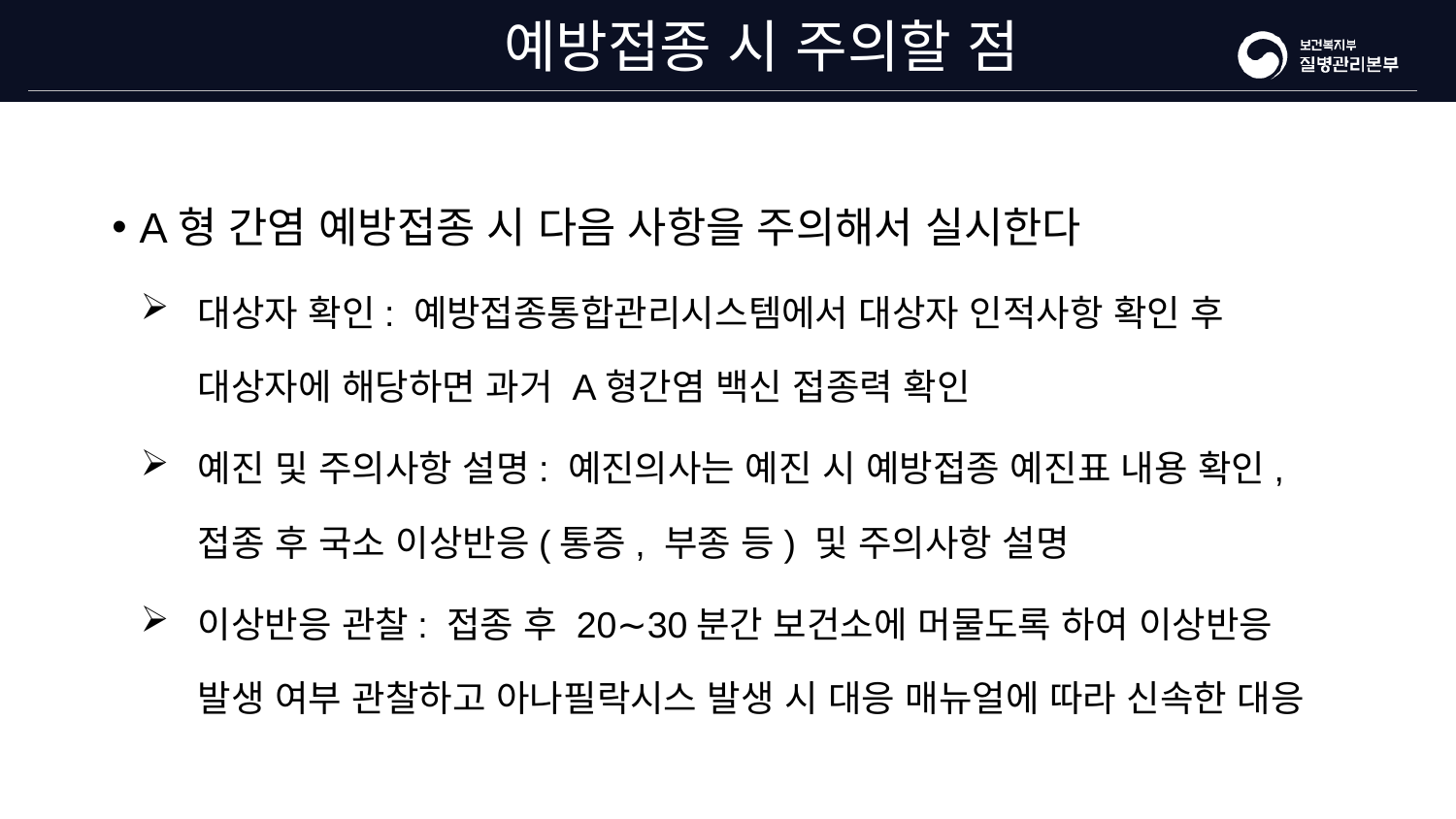

# 예방접종 시 주의할 점
A형 간염 예방접종 시 다음 사항을 주의해서 실시한다
대상자 확인: 예방접종통합관리시스템에서 대상자 인적사항 확인 후 대상자에 해당하면 과거 A형간염 백신 접종력 확인
예진 및 주의사항 설명: 예진의사는 예진 시 예방접종 예진표 내용 확인, 접종 후 국소 이상반응(통증, 부종 등) 및 주의사항 설명
이상반응 관찰: 접종 후 20∼30분간 보건소에 머물도록 하여 이상반응 발생 여부 관찰하고 아나필락시스 발생 시 대응 매뉴얼에 따라 신속한 대응